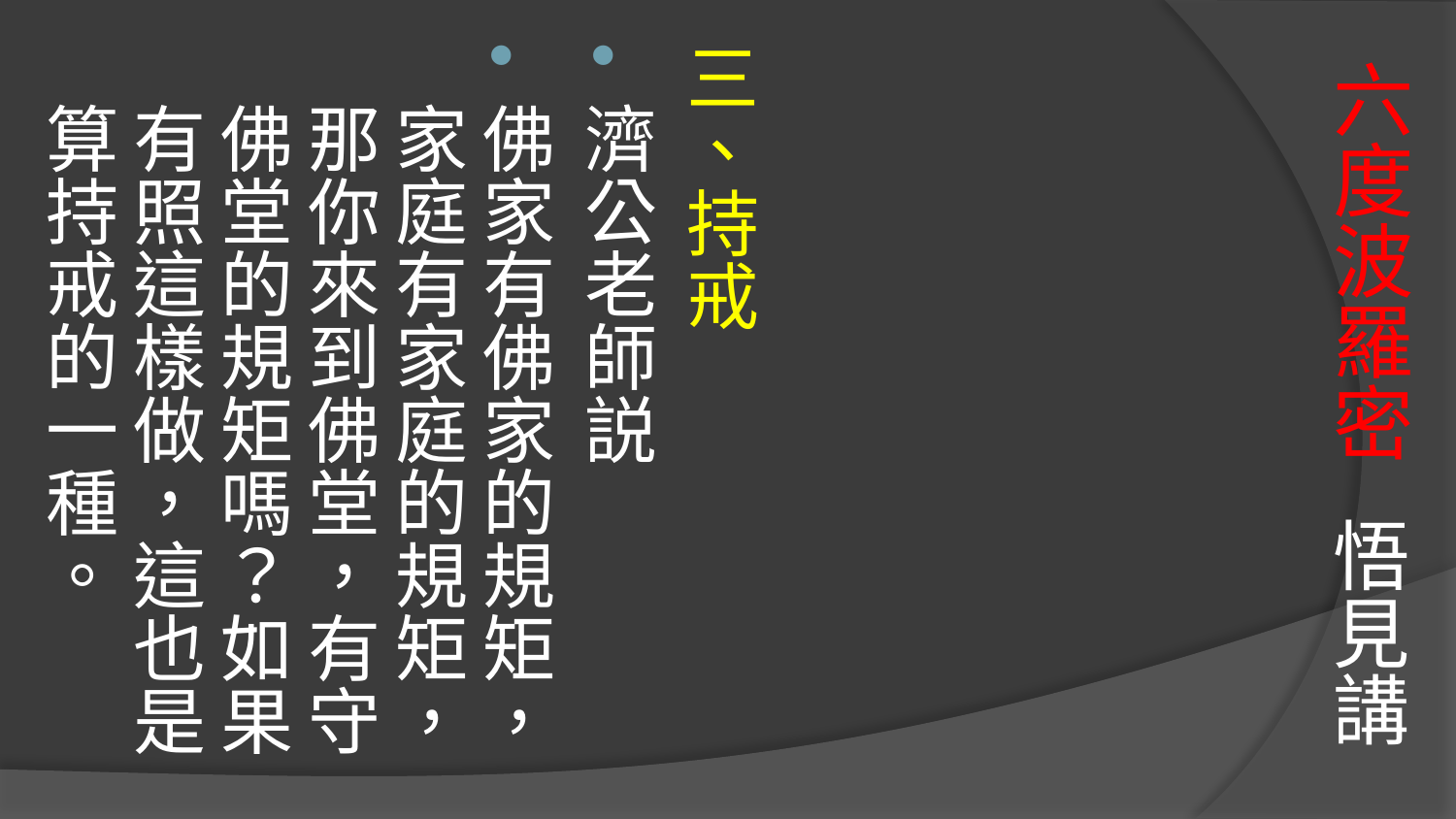

# 六度波羅密   悟見講
三、持戒
濟公老師説
佛家有佛家的規矩，家庭有家庭的規矩，那你來到佛堂，有守佛堂的規矩嗎？如果有照這樣做，這也是算持戒的一種。